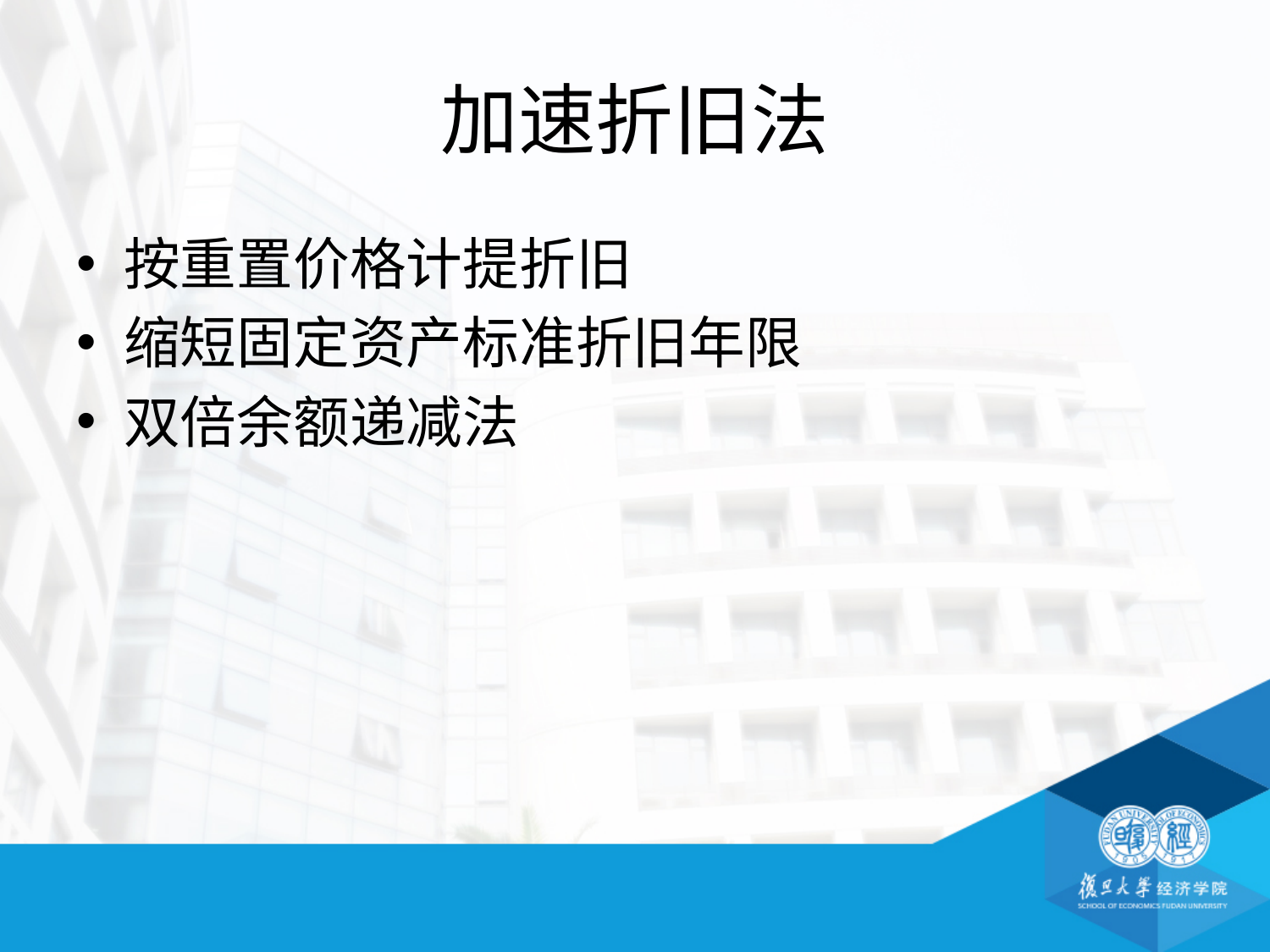

# 加速折旧法
按重置价格计提折旧
缩短固定资产标准折旧年限
双倍余额递减法